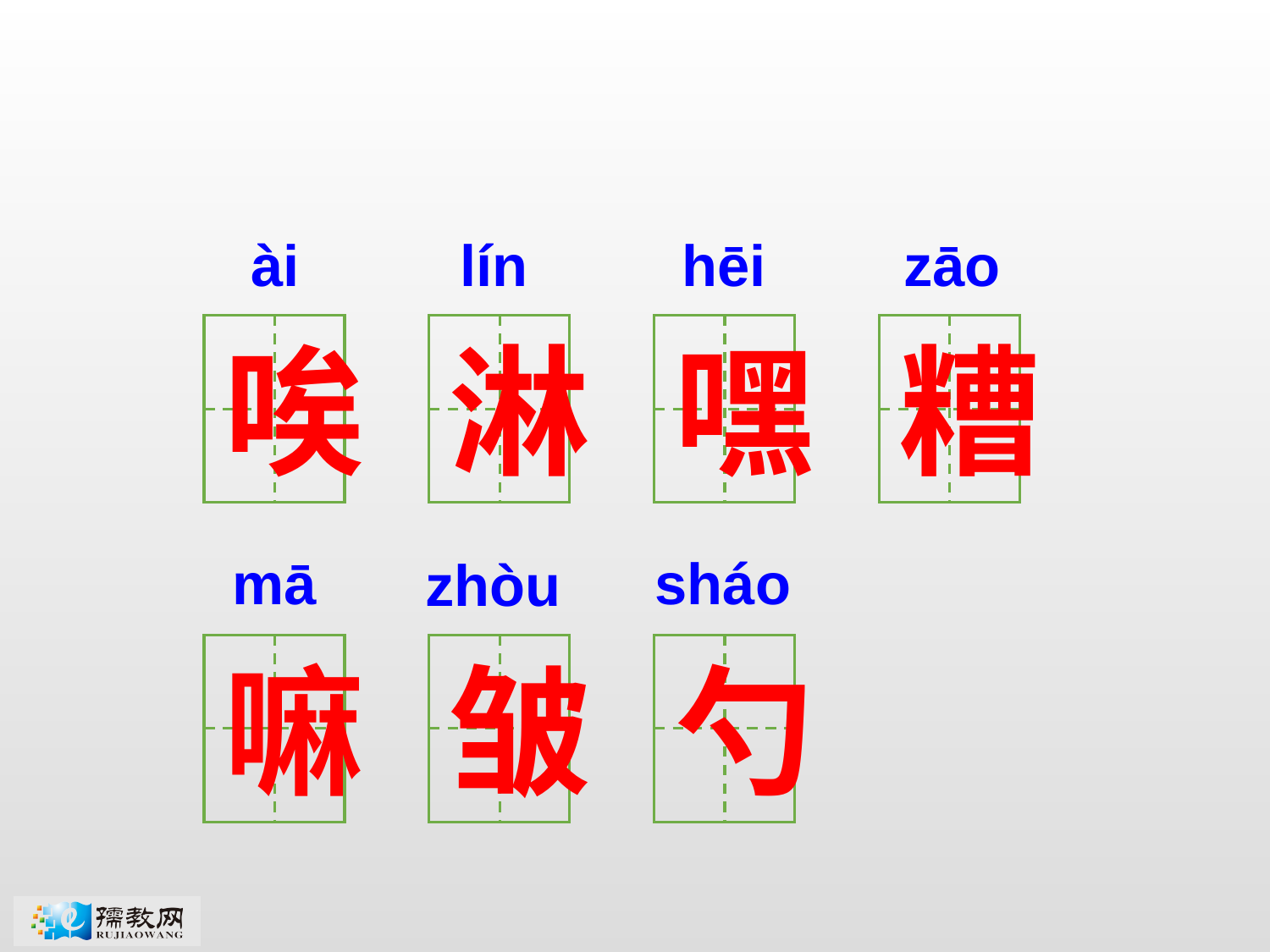

ài
lín
hēi
zāo

唉

淋

嘿

糟
mā
sháo
zhòu

嘛

皱

勺